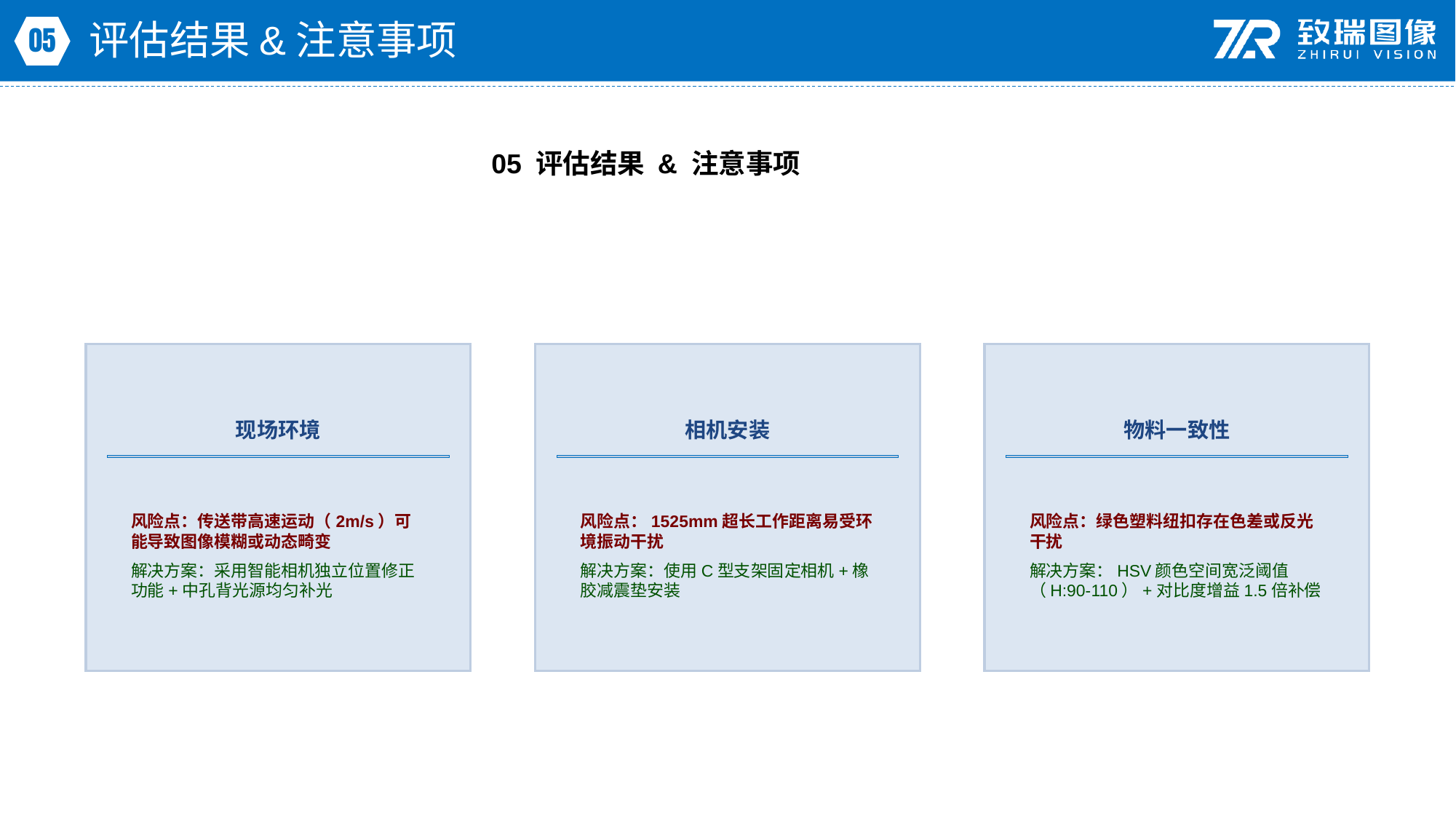

评估结果&注意事项
05

05 评估结果 & 注意事项

现场环境

相机安装

物料一致性

风险点：传送带高速运动（2m/s）可能导致图像模糊或动态畸变
解决方案：采用智能相机独立位置修正功能+中孔背光源均匀补光

风险点：1525mm超长工作距离易受环境振动干扰
解决方案：使用C型支架固定相机+橡胶减震垫安装

风险点：绿色塑料纽扣存在色差或反光干扰
解决方案：HSV颜色空间宽泛阈值（H:90-110）+对比度增益1.5倍补偿